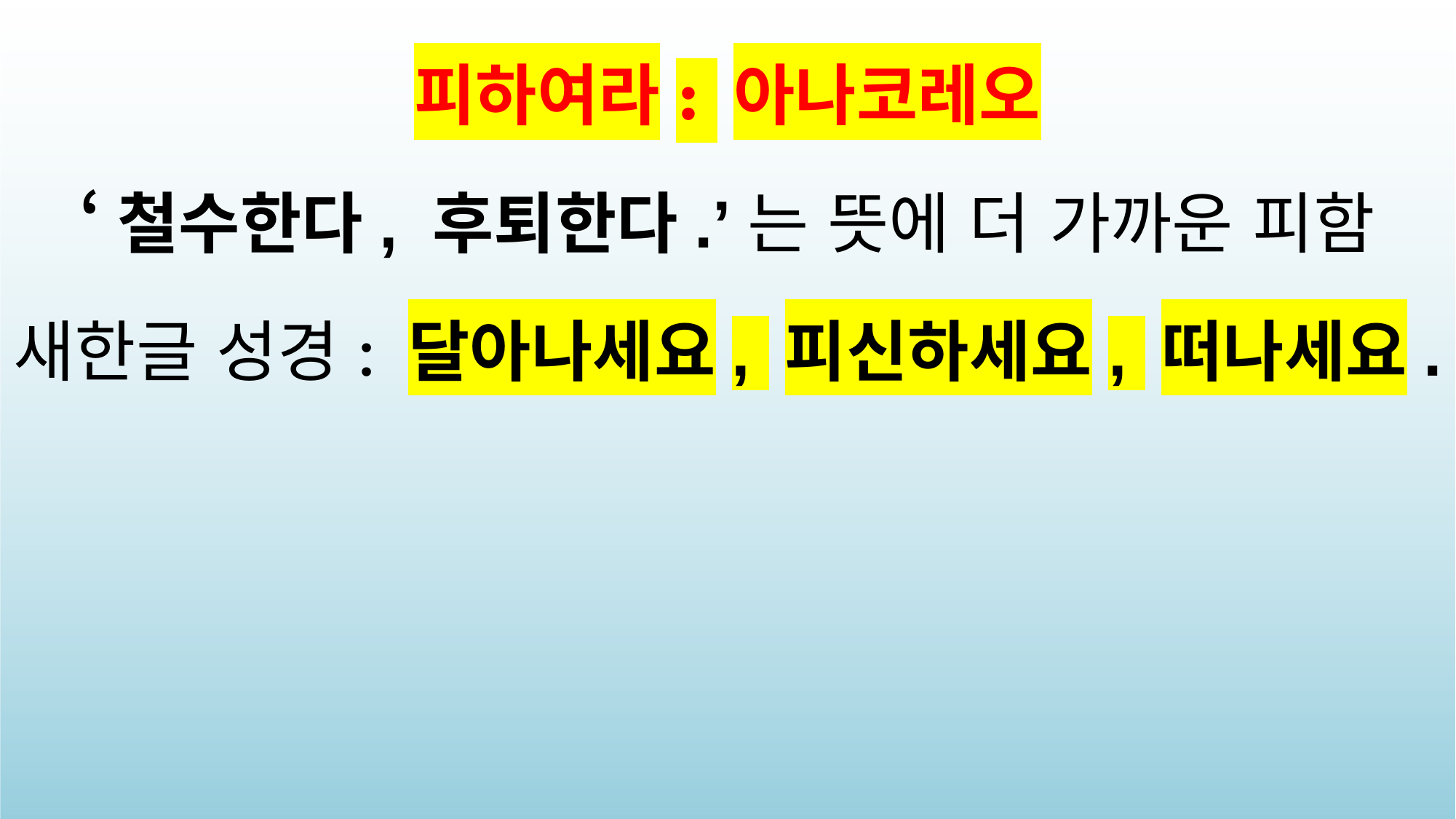

피하여라: 아나코레오
‘철수한다, 후퇴한다.’는 뜻에 더 가까운 피함
새한글 성경: 달아나세요, 피신하세요, 떠나세요.